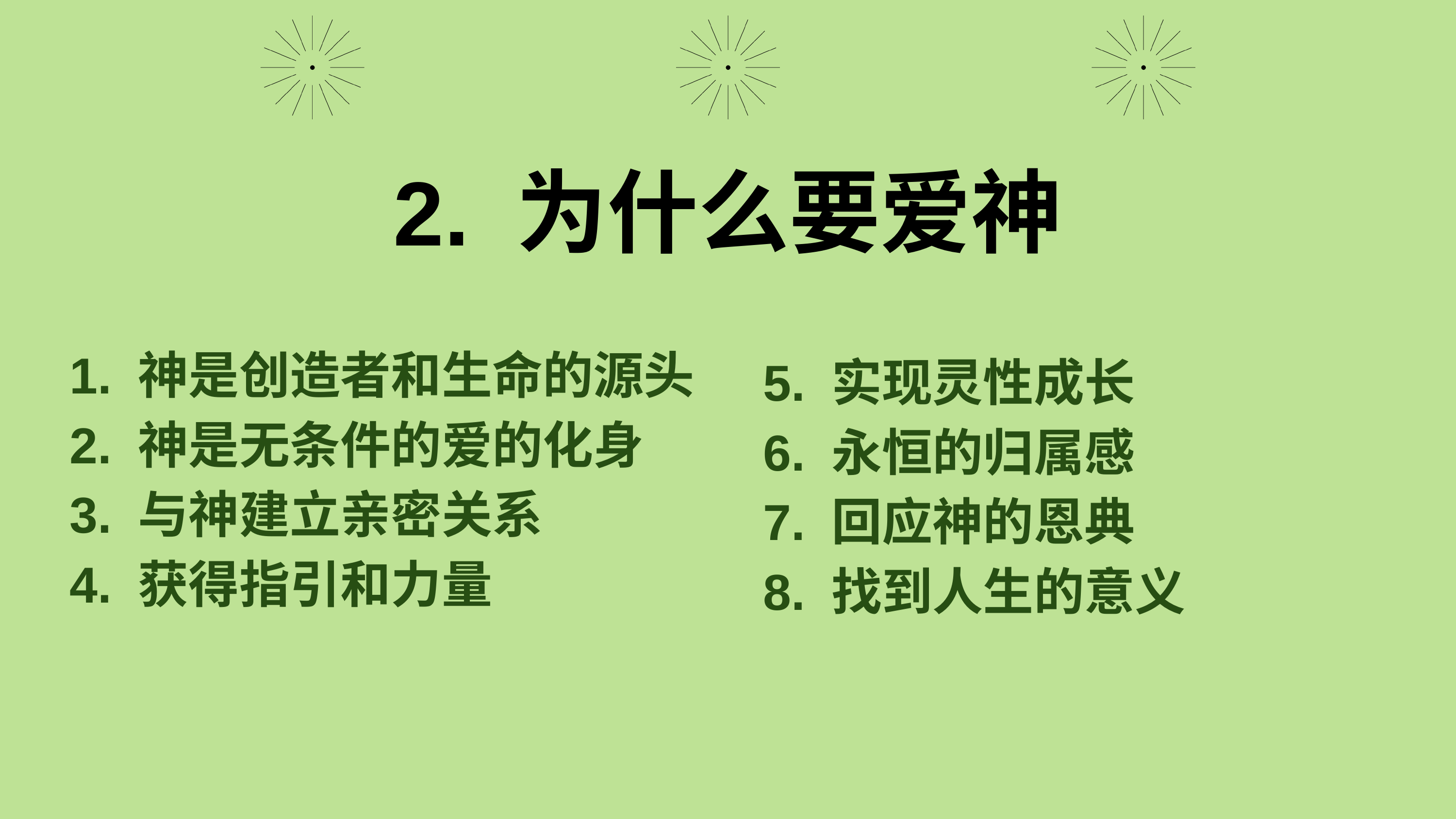

2. 为什么要爱神
1. 神是创造者和生命的源头
2. 神是无条件的爱的化身
3. 与神建立亲密关系
4. 获得指引和力量

5. 实现灵性成长
6. 永恒的归属感
7. 回应神的恩典
8. 找到人生的意义